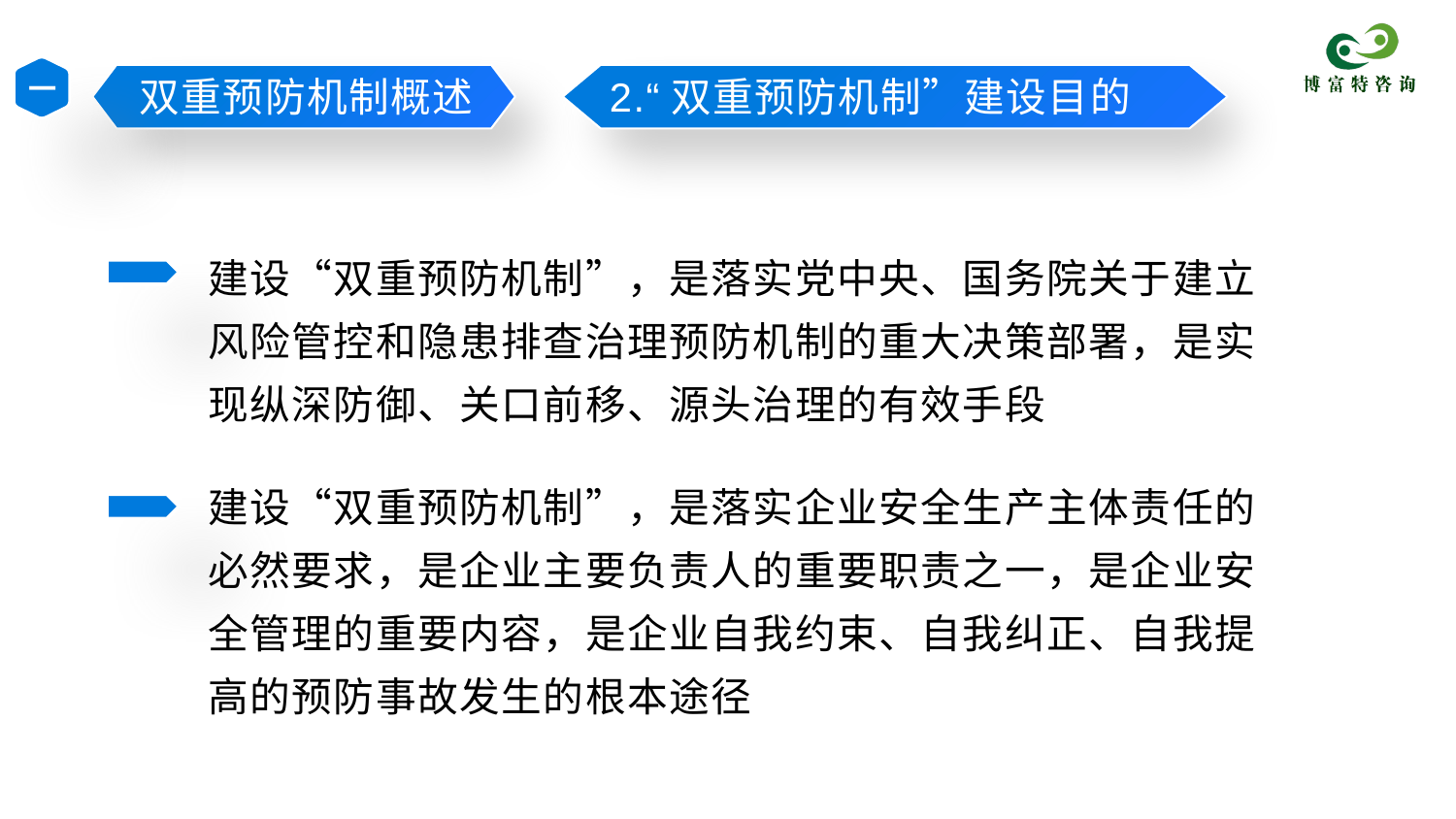

一

双重预防机制概述

2.“双重预防机制”建设目的

建设“双重预防机制”，是落实党中央、国务院关于建立风险管控和隐患排查治理预防机制的重大决策部署，是实现纵深防御、关口前移、源头治理的有效手段

建设“双重预防机制”，是落实企业安全生产主体责任的必然要求，是企业主要负责人的重要职责之一，是企业安全管理的重要内容，是企业自我约束、自我纠正、自我提高的预防事故发生的根本途径

7